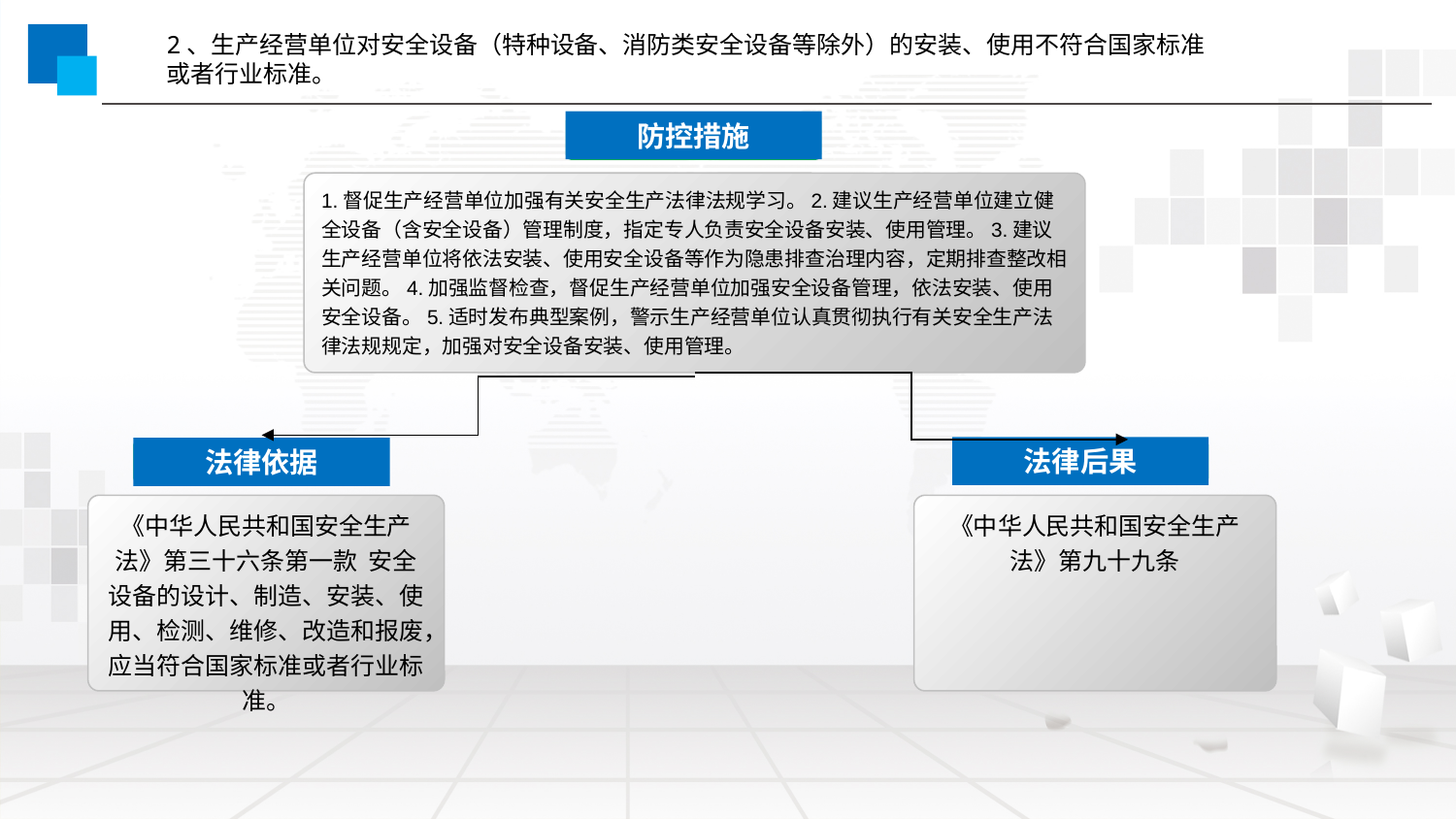

2、生产经营单位对安全设备（特种设备、消防类安全设备等除外）的安装、使用不符合国家标准或者行业标准。
防控措施

1.督促生产经营单位加强有关安全生产法律法规学习。2.建议生产经营单位建立健全设备（含安全设备）管理制度，指定专人负责安全设备安装、使用管理。3.建议生产经营单位将依法安装、使用安全设备等作为隐患排查治理内容，定期排查整改相关问题。4.加强监督检查，督促生产经营单位加强安全设备管理，依法安装、使用安全设备。5.适时发布典型案例，警示生产经营单位认真贯彻执行有关安全生产法律法规规定，加强对安全设备安装、使用管理。
法律后果
法律依据

《中华人民共和国安全生产法》第三十六条第一款  安全设备的设计、制造、安装、使用、检测、维修、改造和报废，应当符合国家标准或者行业标准。
《中华人民共和国安全生产法》第九十九条